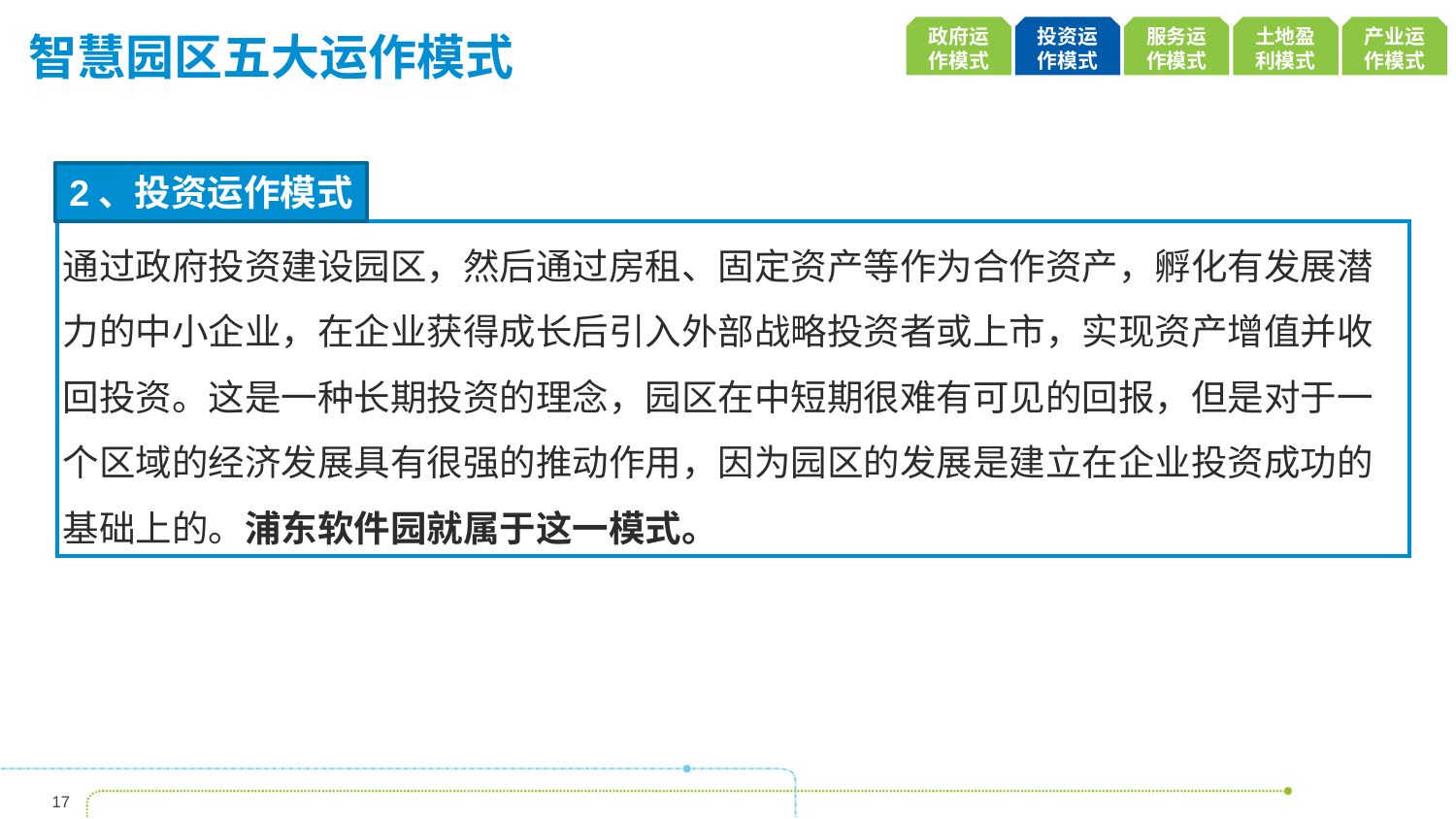

政府运作模式
投资运作模式
服务运作模式
土地盈利模式
产业运作模式
# 智慧园区五大运作模式
2、投资运作模式
通过政府投资建设园区，然后通过房租、固定资产等作为合作资产，孵化有发展潜力的中小企业，在企业获得成长后引入外部战略投资者或上市，实现资产增值并收回投资。这是一种长期投资的理念，园区在中短期很难有可见的回报，但是对于一个区域的经济发展具有很强的推动作用，因为园区的发展是建立在企业投资成功的基础上的。浦东软件园就属于这一模式。